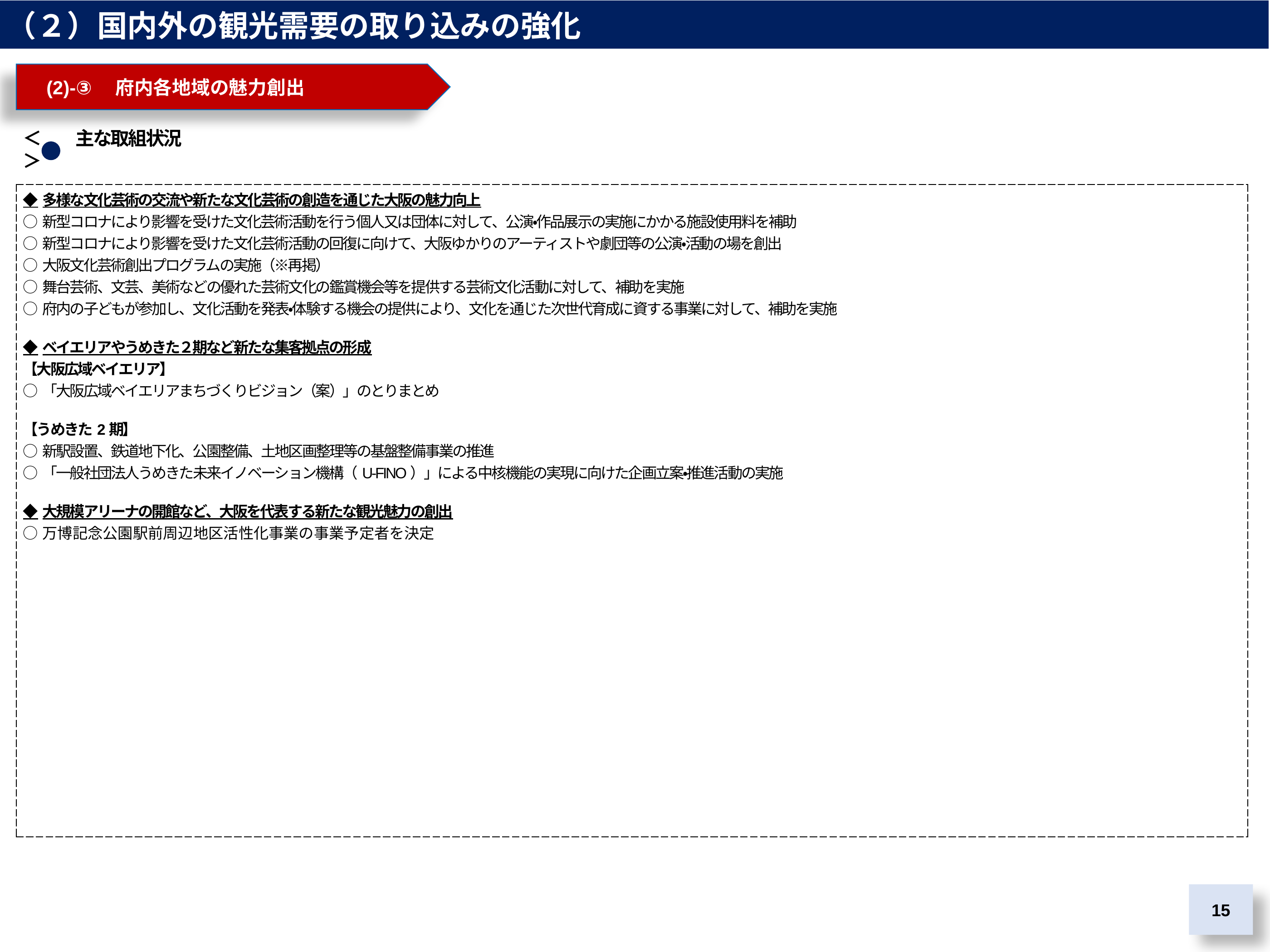

（２）国内外の観光需要の取り込みの強化
　(2)-③　府内各地域の魅力創出
＜　　主な取組状況＞

| ◆多様な文化芸術の交流や新たな文化芸術の創造を通じた大阪の魅力向上 ○新型コロナにより影響を受けた文化芸術活動を行う個人又は団体に対して、公演・作品展示の実施にかかる施設使用料を補助 ○新型コロナにより影響を受けた文化芸術活動の回復に向けて、大阪ゆかりのアーティストや劇団等の公演・活動の場を創出 ○大阪文化芸術創出プログラムの実施（※再掲） ○舞台芸術、文芸、美術などの優れた芸術文化の鑑賞機会等を提供する芸術文化活動に対して、補助を実施 ○府内の子どもが参加し、文化活動を発表・体験する機会の提供により、文化を通じた次世代育成に資する事業に対して、補助を実施 ◆ベイエリアやうめきた２期など新たな集客拠点の形成 【大阪広域ベイエリア】 ○「大阪広域ベイエリアまちづくりビジョン（案）」のとりまとめ 【うめきた2期】 ○新駅設置、鉄道地下化、公園整備、土地区画整理等の基盤整備事業の推進 ○「一般社団法人うめきた未来イノベーション機構（U-FINO）」による中核機能の実現に向けた企画立案・推進活動の実施 ◆大規模アリーナの開館など、大阪を代表する新たな観光魅力の創出 ○万博記念公園駅前周辺地区活性化事業の事業予定者を決定 |
| --- |
15